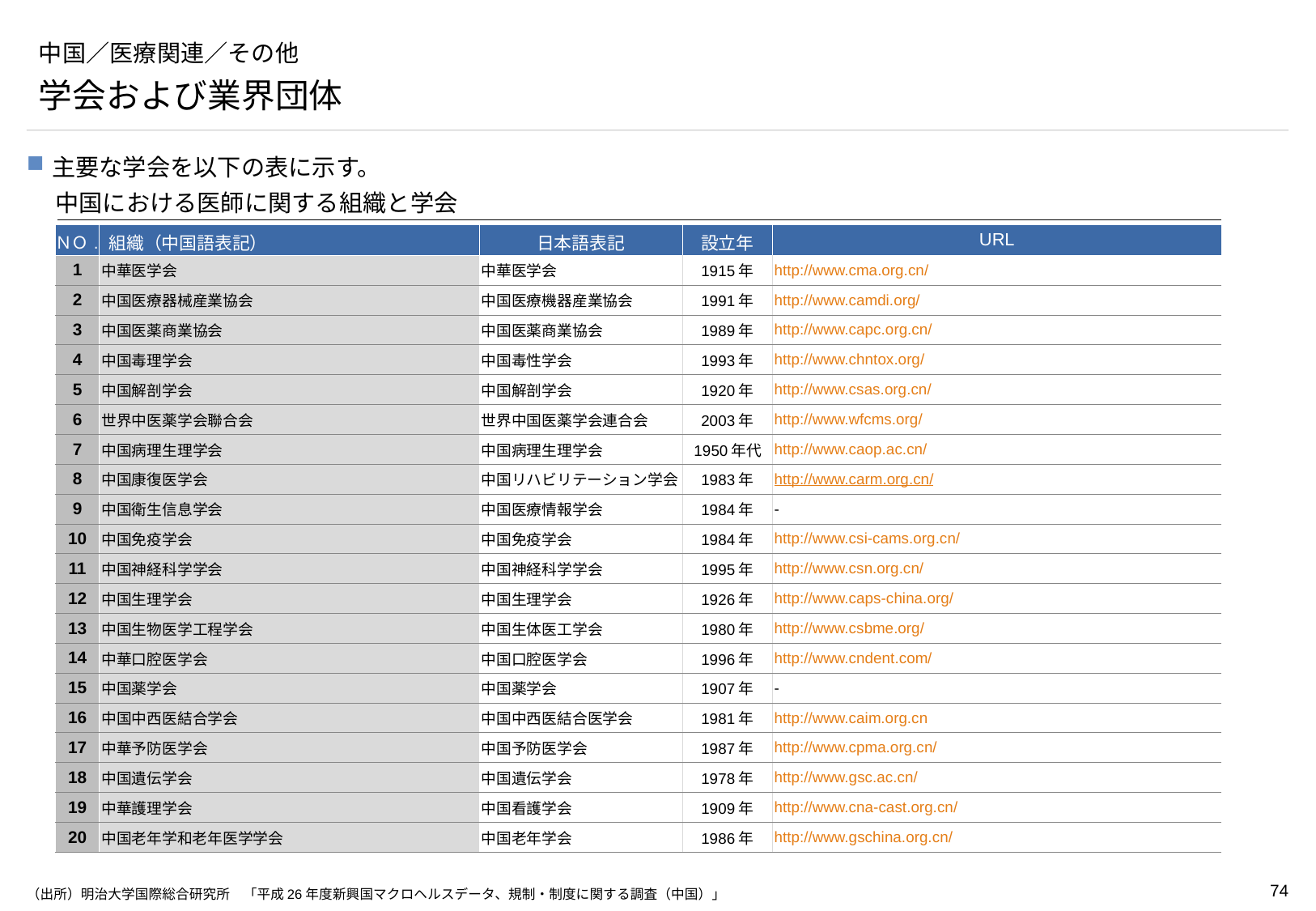

# 中国／医療関連／その他
学会および業界団体
主要な学会を以下の表に示す。
中国における医師に関する組織と学会
| ＮＯ. | 組織（中国語表記） | 日本語表記 | 設立年 | URL |
| --- | --- | --- | --- | --- |
| 1 | 中華医学会 | 中華医学会 | 1915年 | http://www.cma.org.cn/ |
| 2 | 中国医療器械産業協会 | 中国医療機器産業協会 | 1991年 | http://www.camdi.org/ |
| 3 | 中国医薬商業協会 | 中国医薬商業協会 | 1989年 | http://www.capc.org.cn/ |
| 4 | 中国毒理学会 | 中国毒性学会 | 1993年 | http://www.chntox.org/ |
| 5 | 中国解剖学会 | 中国解剖学会 | 1920年 | http://www.csas.org.cn/ |
| 6 | 世界中医薬学会聯合会 | 世界中国医薬学会連合会 | 2003年 | http://www.wfcms.org/ |
| 7 | 中国病理生理学会 | 中国病理生理学会 | 1950年代 | http://www.caop.ac.cn/ |
| 8 | 中国康復医学会 | 中国リハビリテーション学会 | 1983年 | http://www.carm.org.cn/ |
| 9 | 中国衛生信息学会 | 中国医療情報学会 | 1984年 | - |
| 10 | 中国免疫学会 | 中国免疫学会 | 1984年 | http://www.csi-cams.org.cn/ |
| 11 | 中国神経科学学会 | 中国神経科学学会 | 1995年 | http://www.csn.org.cn/ |
| 12 | 中国生理学会 | 中国生理学会 | 1926年 | http://www.caps-china.org/ |
| 13 | 中国生物医学工程学会 | 中国生体医工学会 | 1980年 | http://www.csbme.org/ |
| 14 | 中華口腔医学会 | 中国口腔医学会 | 1996年 | http://www.cndent.com/ |
| 15 | 中国薬学会 | 中国薬学会 | 1907年 | - |
| 16 | 中国中西医結合学会 | 中国中西医結合医学会 | 1981年 | http://www.caim.org.cn |
| 17 | 中華予防医学会 | 中国予防医学会 | 1987年 | http://www.cpma.org.cn/ |
| 18 | 中国遺伝学会 | 中国遺伝学会 | 1978年 | http://www.gsc.ac.cn/ |
| 19 | 中華護理学会 | 中国看護学会 | 1909年 | http://www.cna-cast.org.cn/ |
| 20 | 中国老年学和老年医学学会 | 中国老年学会 | 1986年 | http://www.gschina.org.cn/ |
（出所）明治大学国際総合研究所　「平成26年度新興国マクロヘルスデータ、規制・制度に関する調査（中国）」